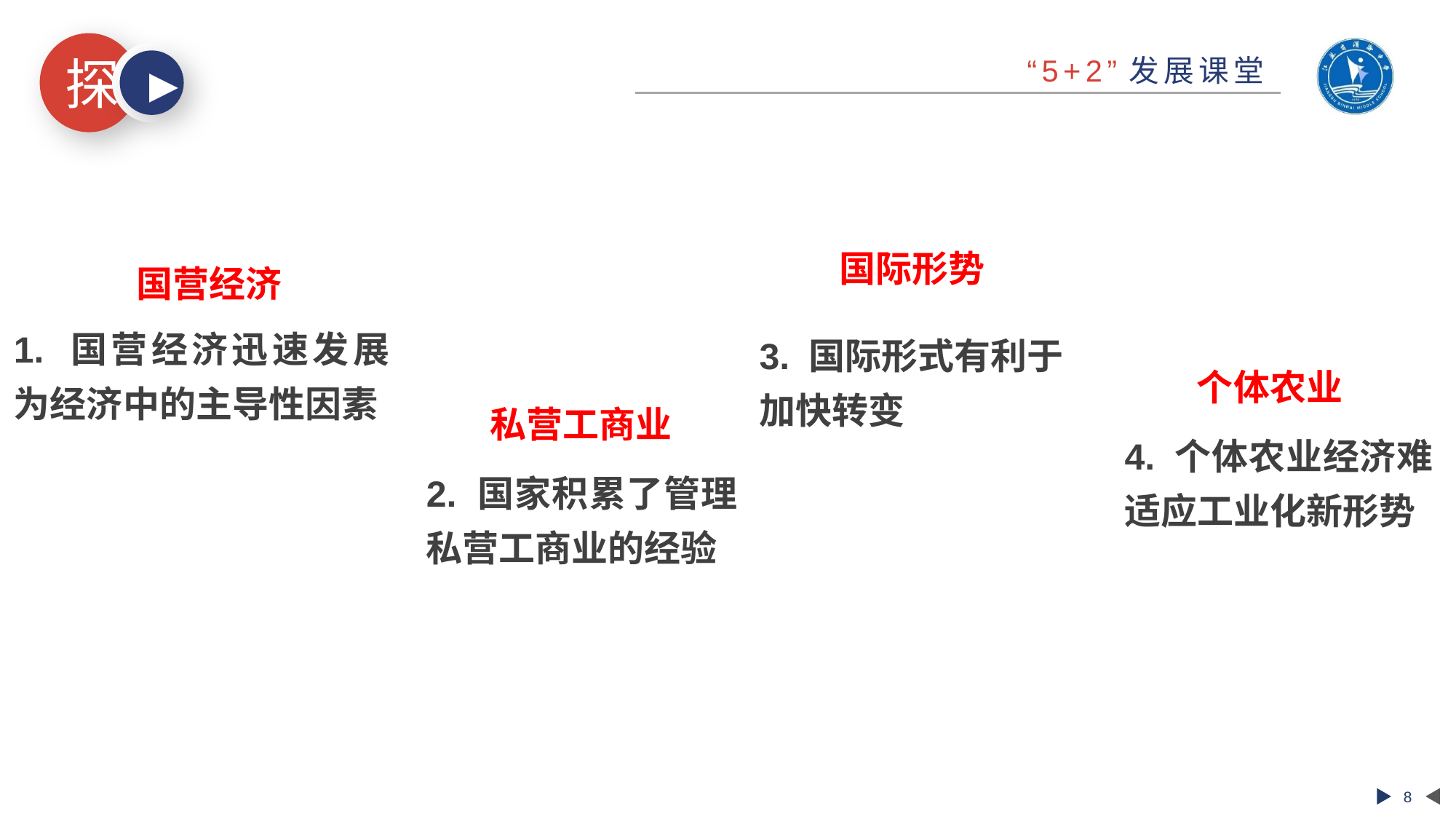

国际形势
3. 国际形式有利于
加快转变
国营经济
1. 国营经济迅速发展为经济中的主导性因素
个体农业
4. 个体农业经济难适应工业化新形势
私营工商业
2. 国家积累了管理私营工商业的经验